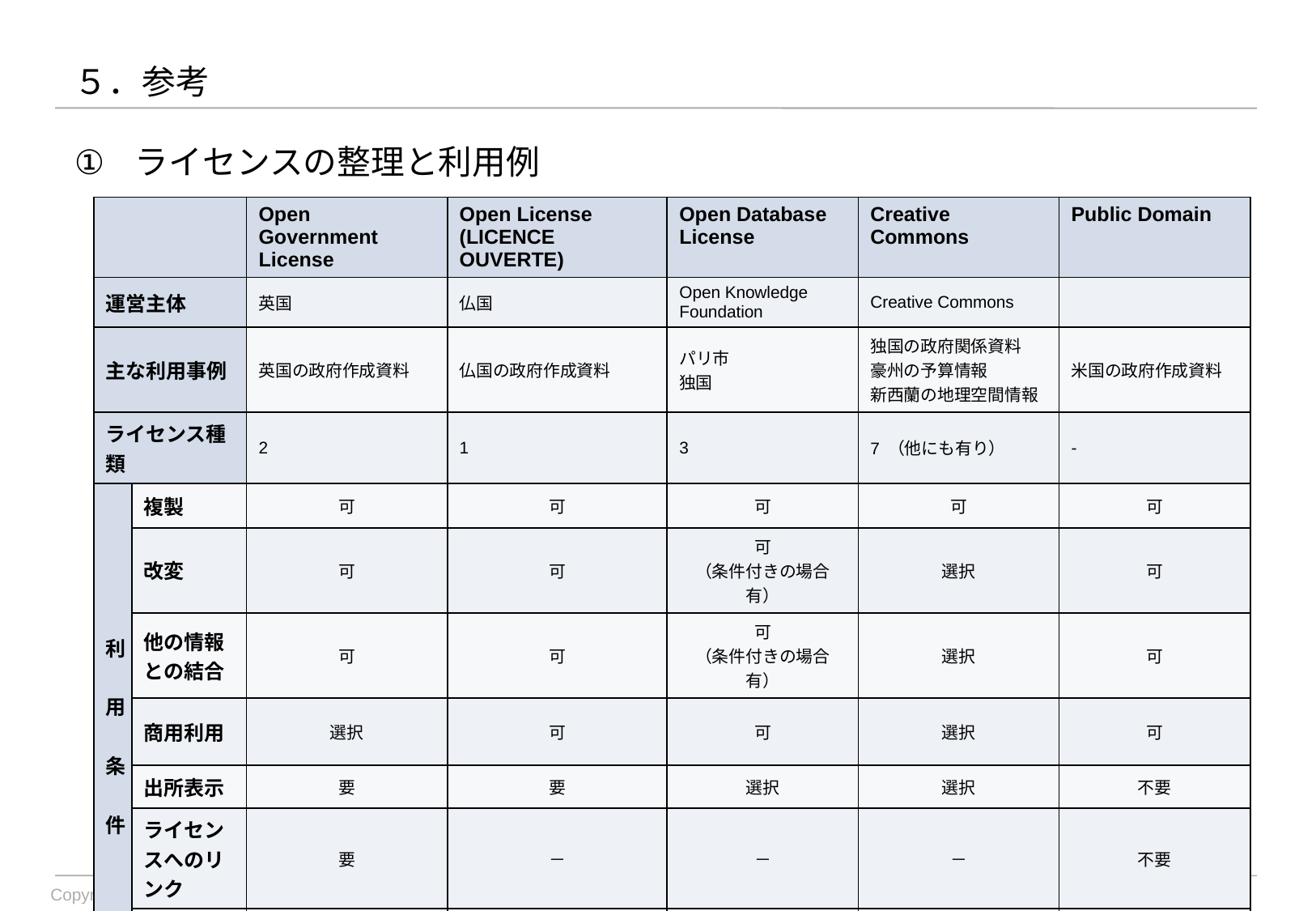

# ５．参考

ライセンスの整理と利用例
|  |  | Open Government License | Open License (LICENCE OUVERTE) | Open Database License | Creative Commons | Public Domain |
| --- | --- | --- | --- | --- | --- | --- |
| 運営主体 |  | 英国 | 仏国 | Open Knowledge Foundation | Creative Commons |  |
| 主な利用事例 |  | 英国の政府作成資料 | 仏国の政府作成資料 | パリ市 独国 | 独国の政府関係資料 豪州の予算情報 新西蘭の地理空間情報 | 米国の政府作成資料 |
| ライセンス種類 |  | 2 | 1 | 3 | 7 （他にも有り） | - |
| 利　用　条　件 | 複製 | 可 | 可 | 可 | 可 | 可 |
|  | 改変 | 可 | 可 | 可 （条件付きの場合有） | 選択 | 可 |
|  | 他の情報との結合 | 可 | 可 | 可 （条件付きの場合有） | 選択 | 可 |
|  | 商用利用 | 選択 | 可 | 可 | 選択 | 可 |
|  | 出所表示 | 要 | 要 | 選択 | 選択 | 不要 |
|  | ライセンスへのリンク | 要 | － | － | － | 不要 |
|  | 無保証 | ○ | ○ | ○ | ○ | － |
| 備考 |  | OGLとNo Commercial Government Licenseの2種類 | CC-BY 2.0とODC-BYとの互換性があるとされる | ODC-BY、ODC-ODbL、PDDLの3種類 | 豪州はBy。独国ではByの採用が多いが、By-Sa、By-Nc等もある |  |
18
Copyright (C) 2012, Open Data Promotion Consortium